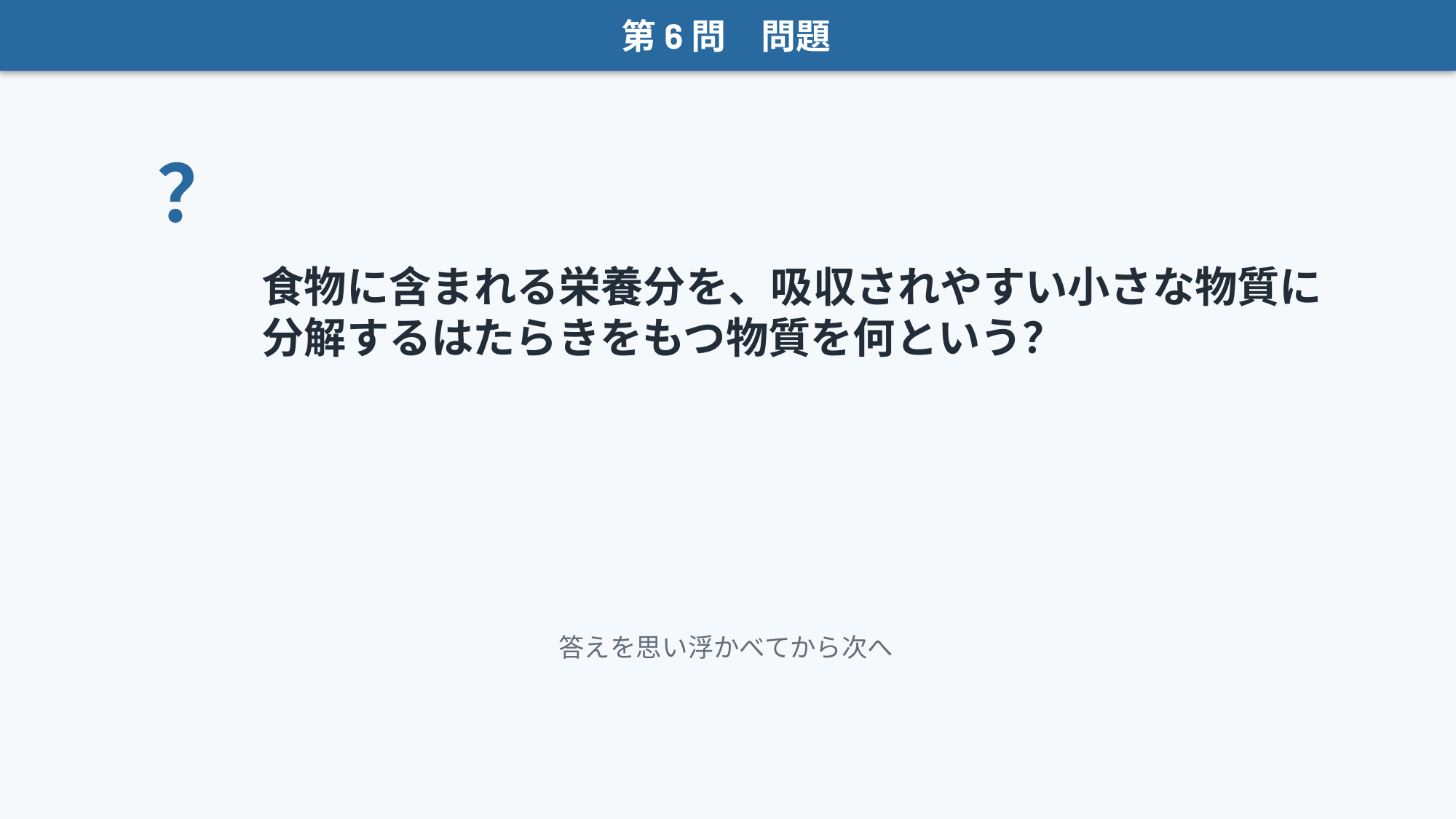

第6問　問題
？
食物に含まれる栄養分を、吸収されやすい小さな物質に分解するはたらきをもつ物質を何という？
答えを思い浮かべてから次へ